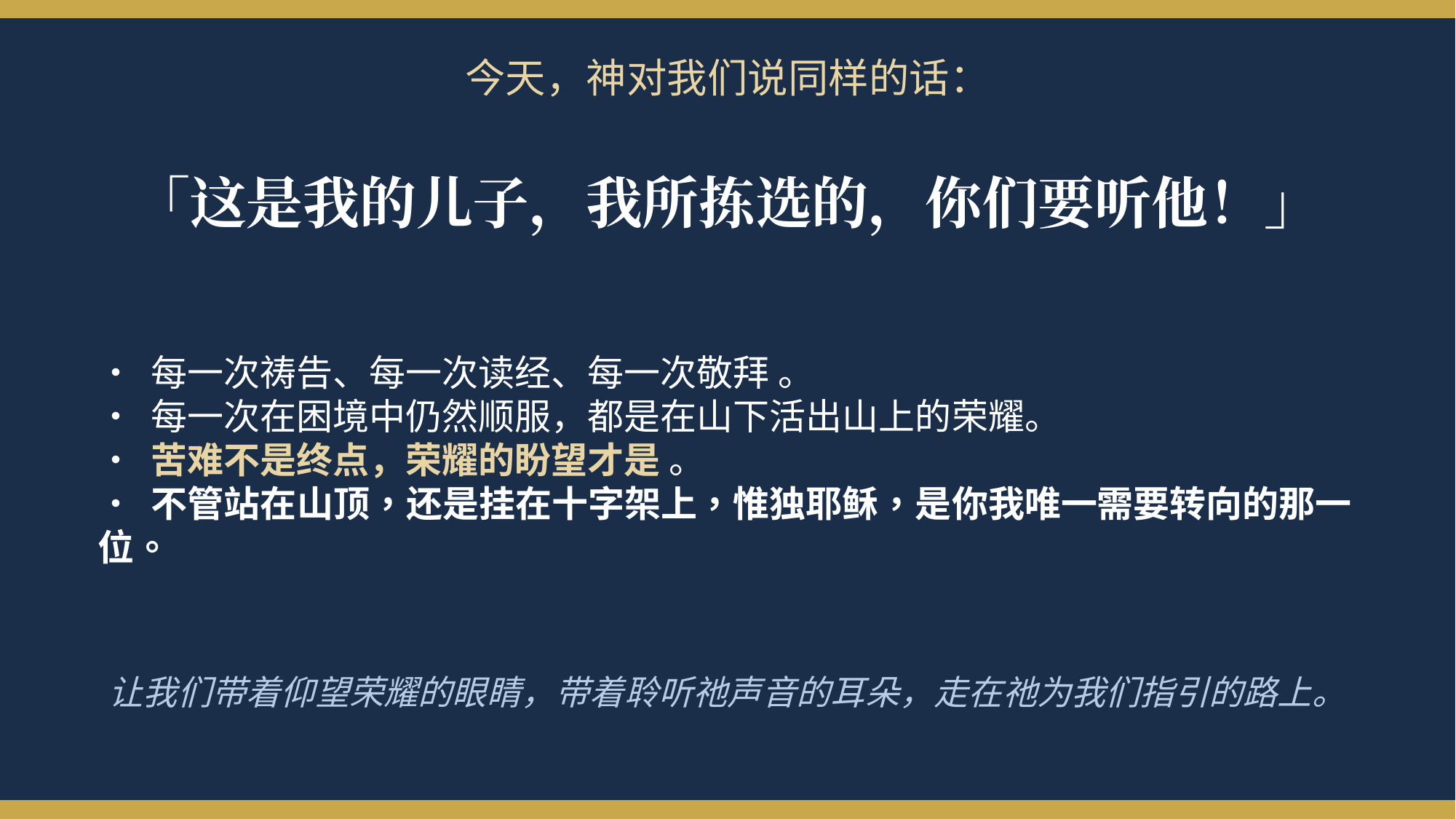

今天，神对我们说同样的话：
「这是我的儿子，我所拣选的，你们要听他！」
• 每一次祷告、每一次读经、每一次敬拜 。
• 每一次在困境中仍然顺服，都是在山下活出山上的荣耀。
• 苦难不是终点，荣耀的盼望才是 。
• 不管站在山顶，还是挂在十字架上，惟独耶稣，是你我唯一需要转向的那一位。
让我们带着仰望荣耀的眼睛，带着聆听祂声音的耳朵，走在祂为我们指引的路上。